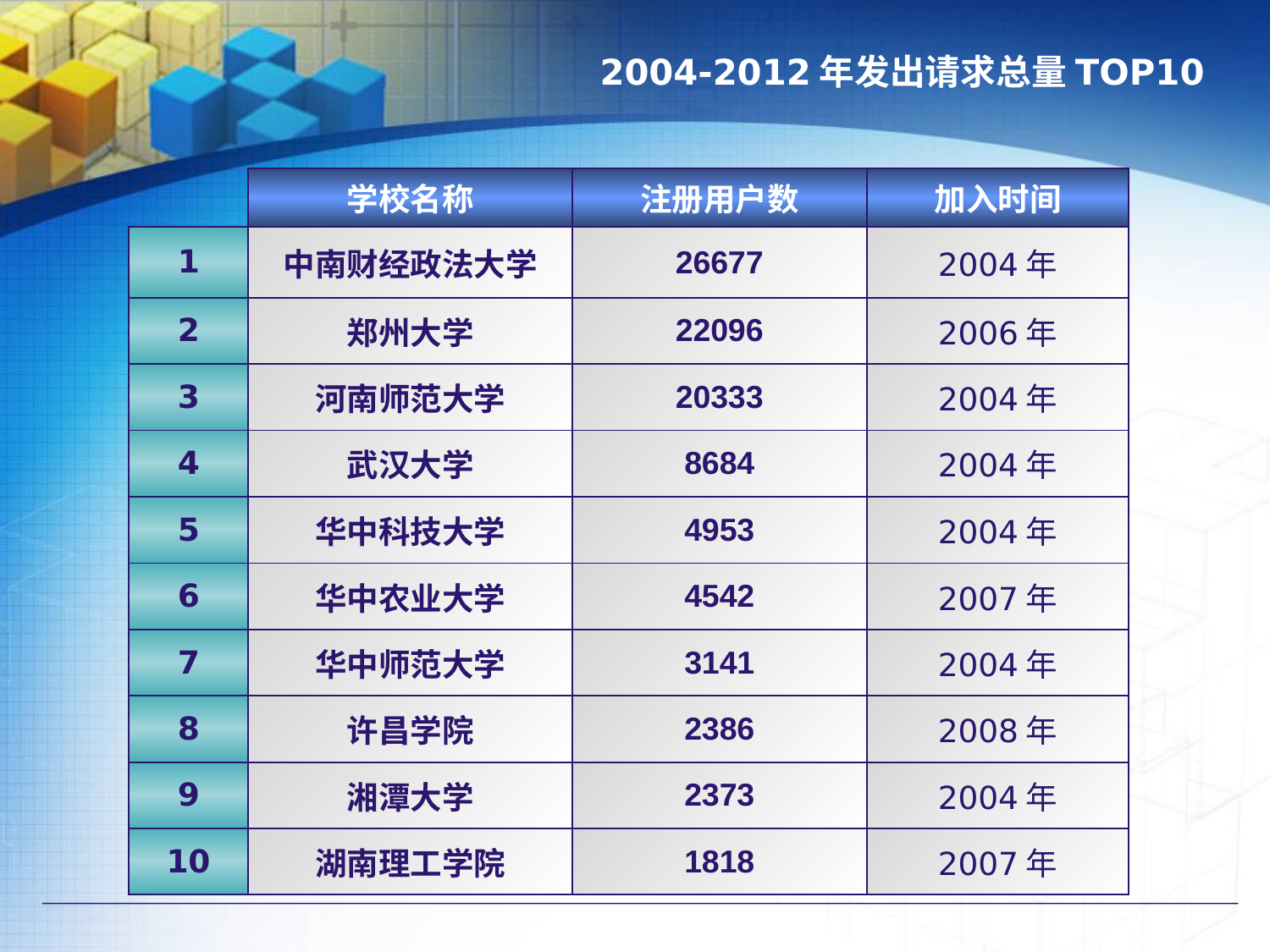

# 2004-2012年发出请求总量TOP10
|  | 学校名称 | 注册用户数 | 加入时间 |
| --- | --- | --- | --- |
| 1 | 中南财经政法大学 | 26677 | 2004年 |
| 2 | 郑州大学 | 22096 | 2006年 |
| 3 | 河南师范大学 | 20333 | 2004年 |
| 4 | 武汉大学 | 8684 | 2004年 |
| 5 | 华中科技大学 | 4953 | 2004年 |
| 6 | 华中农业大学 | 4542 | 2007年 |
| 7 | 华中师范大学 | 3141 | 2004年 |
| 8 | 许昌学院 | 2386 | 2008年 |
| 9 | 湘潭大学 | 2373 | 2004年 |
| 10 | 湖南理工学院 | 1818 | 2007年 |